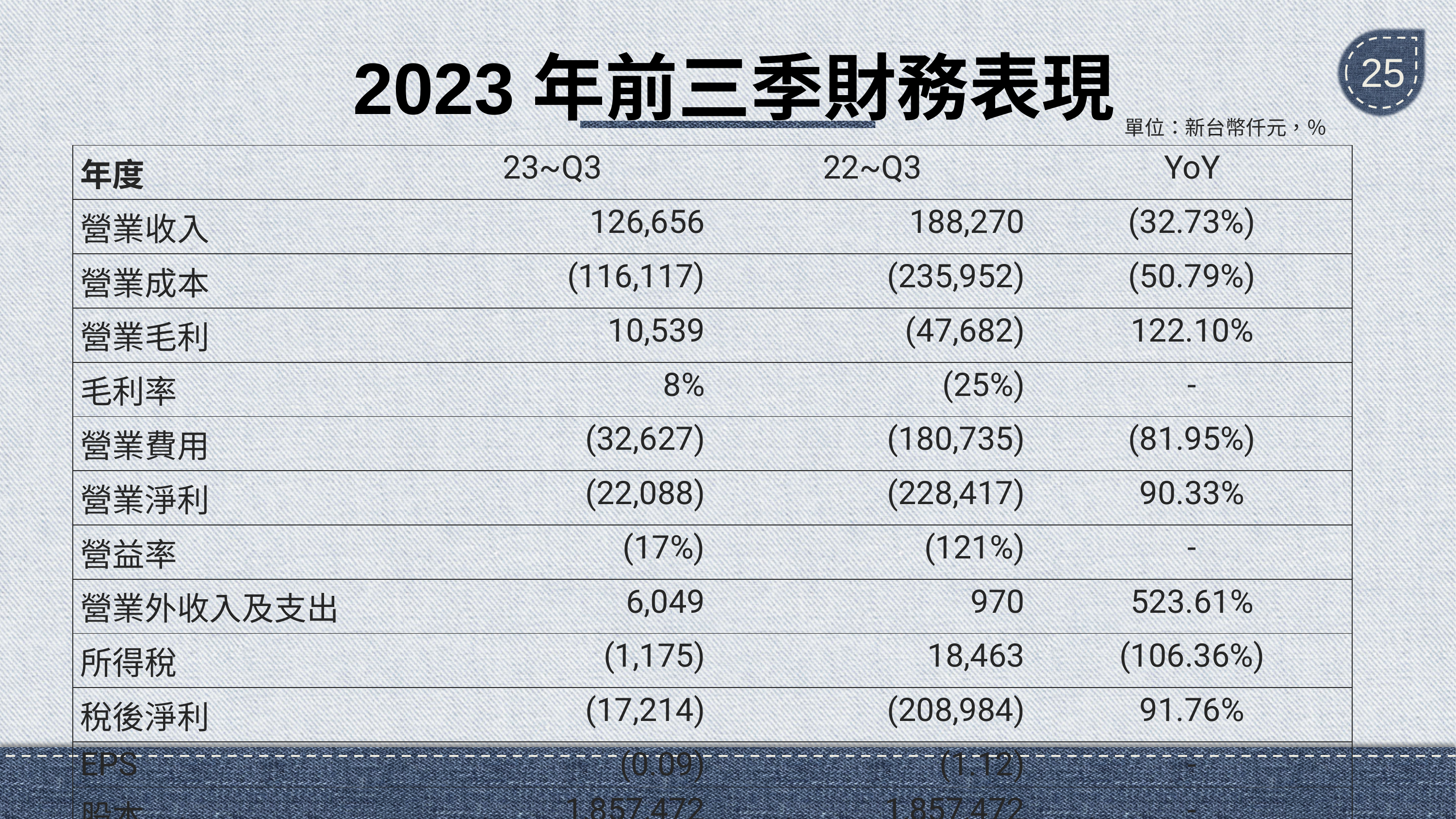

# 2023年前三季財務表現
25
單位：新台幣仟元，％
| 年度 | 23~Q3 | 22~Q3 | YoY |
| --- | --- | --- | --- |
| 營業收入 | 126,656 | 188,270 | (32.73%) |
| 營業成本 | (116,117) | (235,952) | (50.79%) |
| 營業毛利 | 10,539 | (47,682) | 122.10% |
| 毛利率 | 8% | (25%) | - |
| 營業費用 | (32,627) | (180,735) | (81.95%) |
| 營業淨利 | (22,088) | (228,417) | 90.33% |
| 營益率 | (17%) | (121%) | - |
| 營業外收入及支出 | 6,049 | 970 | 523.61% |
| 所得稅 | (1,175) | 18,463 | (106.36%) |
| 稅後淨利 | (17,214) | (208,984) | 91.76% |
| EPS | (0.09) | (1.12) | - |
| 股本 | 1,857,472 | 1,857,472 | - |